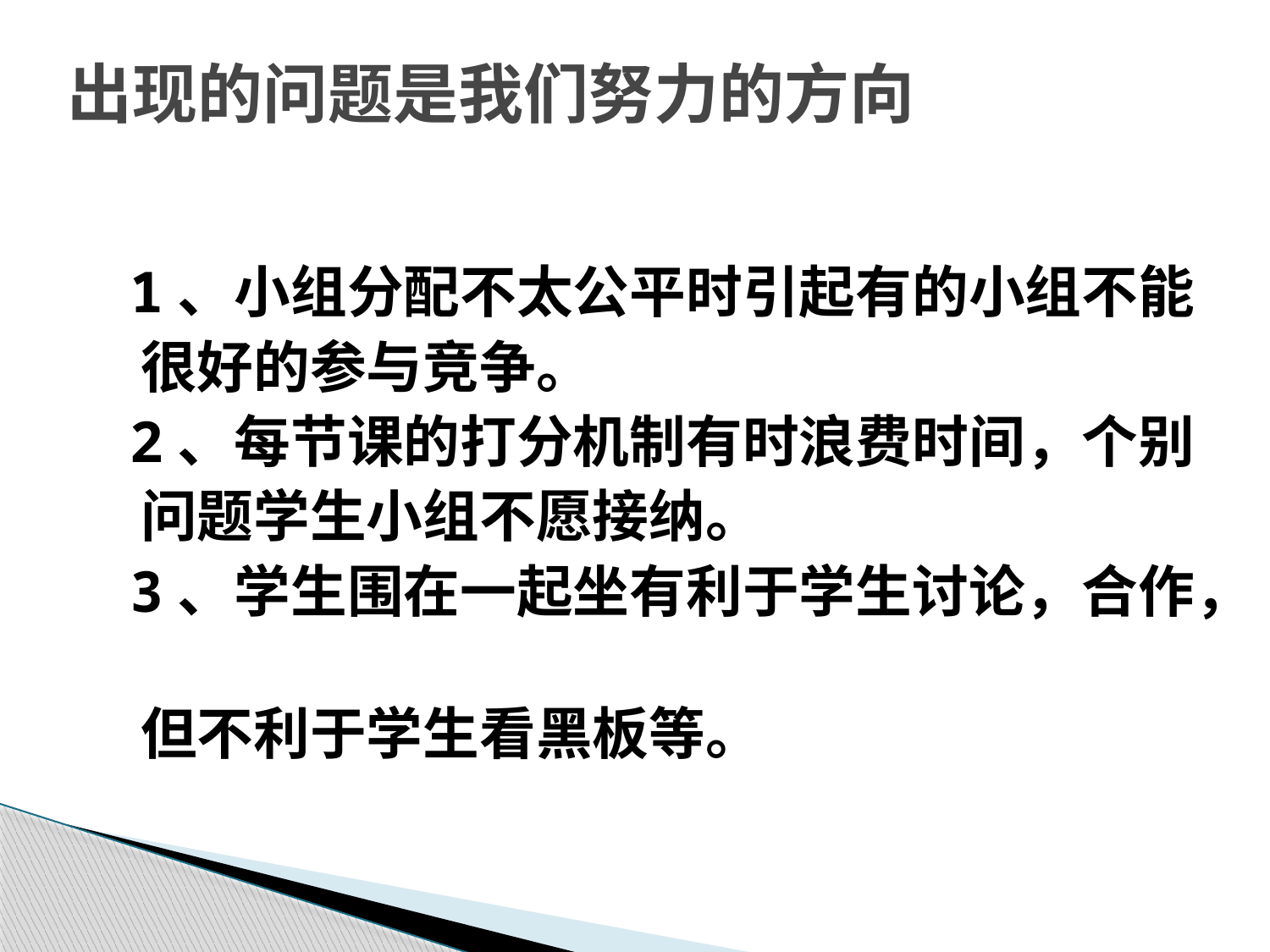

# 出现的问题是我们努力的方向

  1、小组分配不太公平时引起有的小组不能
     很好的参与竞争。
  2、每节课的打分机制有时浪费时间，个别
     问题学生小组不愿接纳。
  3、学生围在一起坐有利于学生讨论，合作，
     但不利于学生看黑板等。